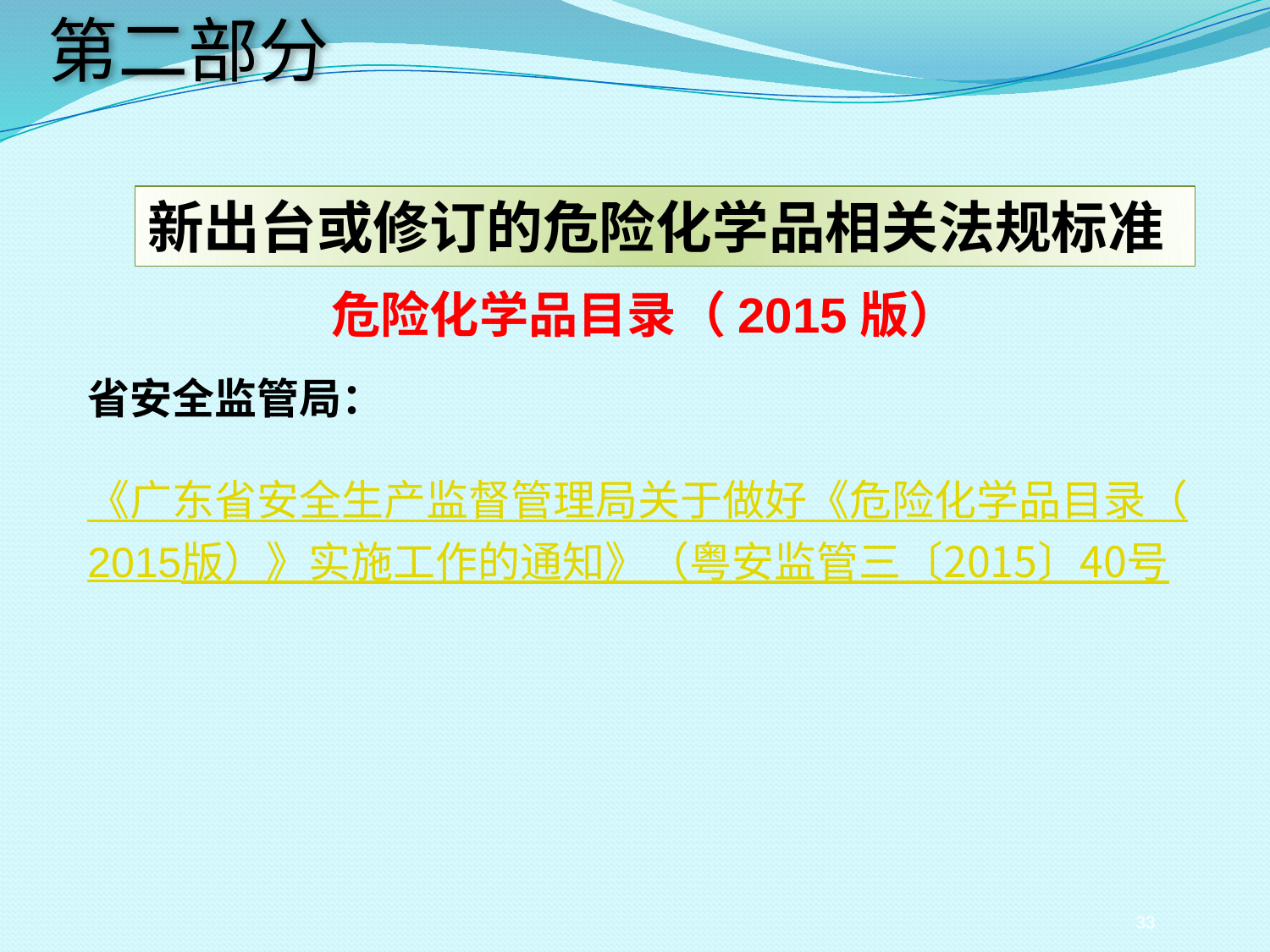

第二部分
新出台或修订的危险化学品相关法规标准
危险化学品目录（2015版）
省安全监管局：

《广东省安全生产监督管理局关于做好《危险化学品目录（2015版）》实施工作的通知》（粤安监管三〔2015〕40号

33